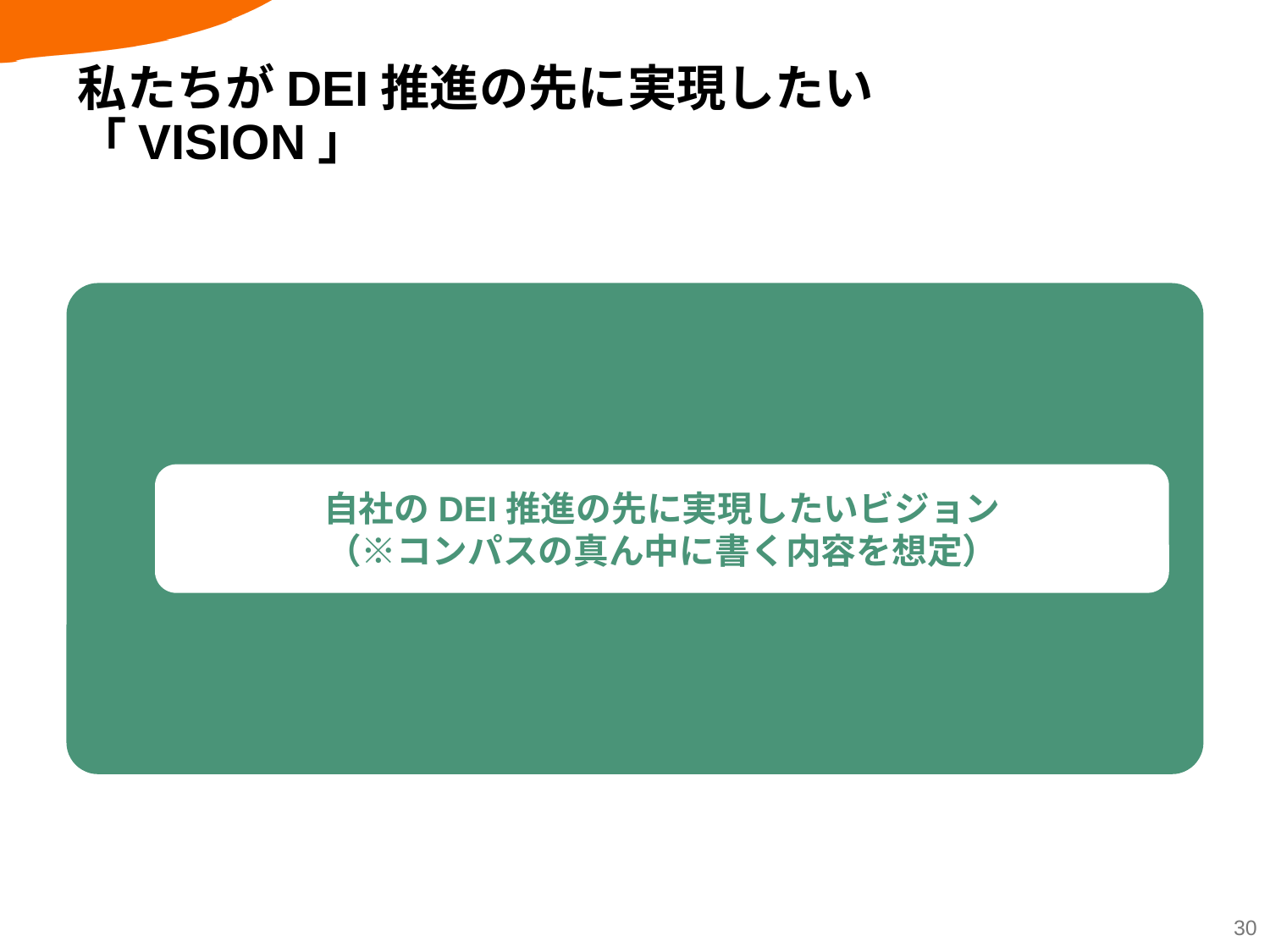

# 私たちがDEI推進の先に実現したい「VISION」

自社のDEI推進の先に実現したいビジョン
（※コンパスの真ん中に書く内容を想定）
30